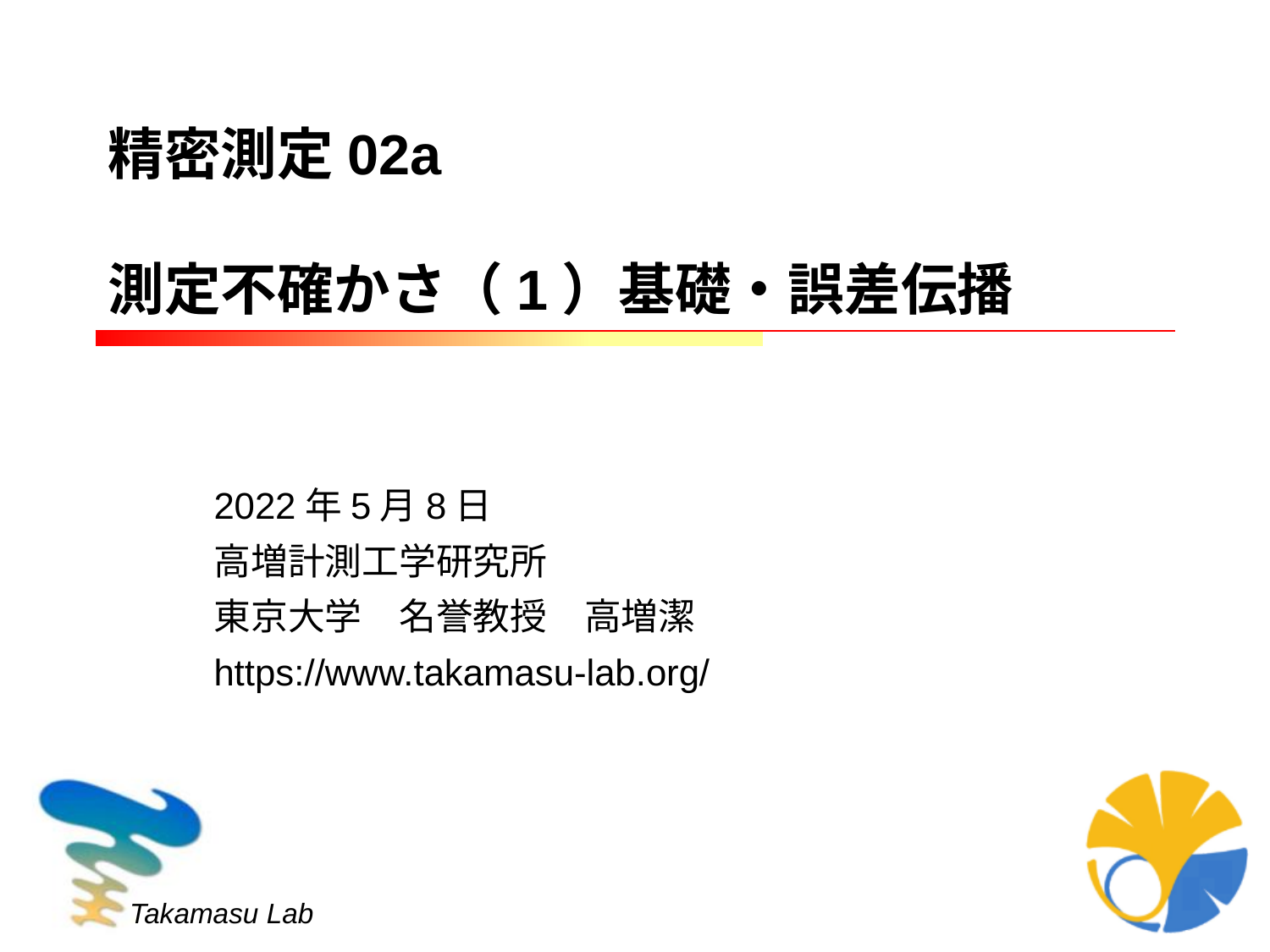

# 精密測定02a 測定不確かさ（1）基礎・誤差伝播
2022年5月8日
高増計測工学研究所
東京大学　名誉教授　高増潔
https://www.takamasu-lab.org/